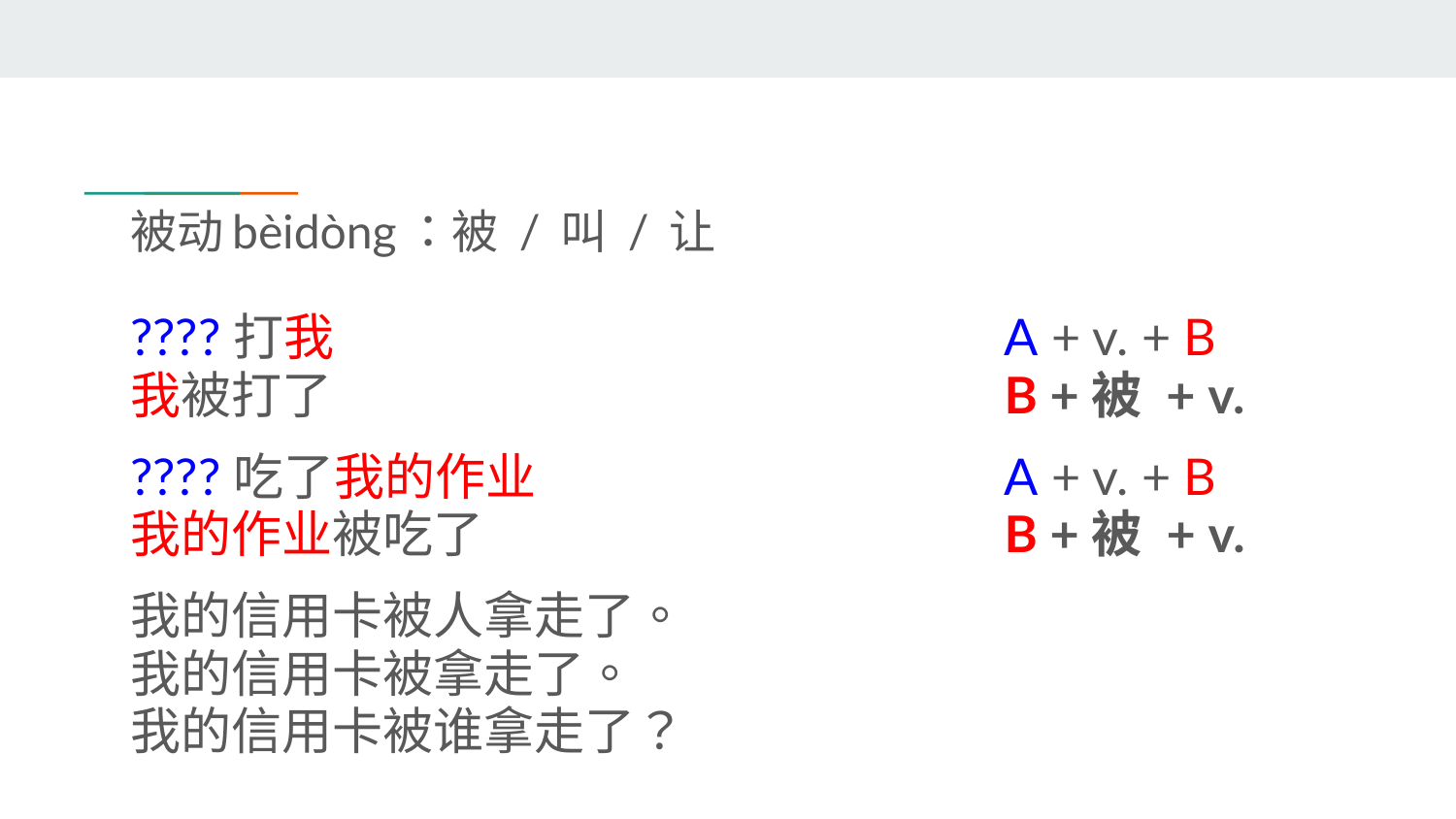

# 被动bèidòng：被 / 叫 / 让

????打我					A + v. + B
我被打了					B +被 + v.
????吃了我的作业				A + v. + B
我的作业被吃了				B +被 + v.
我的信用卡被人拿走了。
我的信用卡被拿走了。
我的信用卡被谁拿走了？